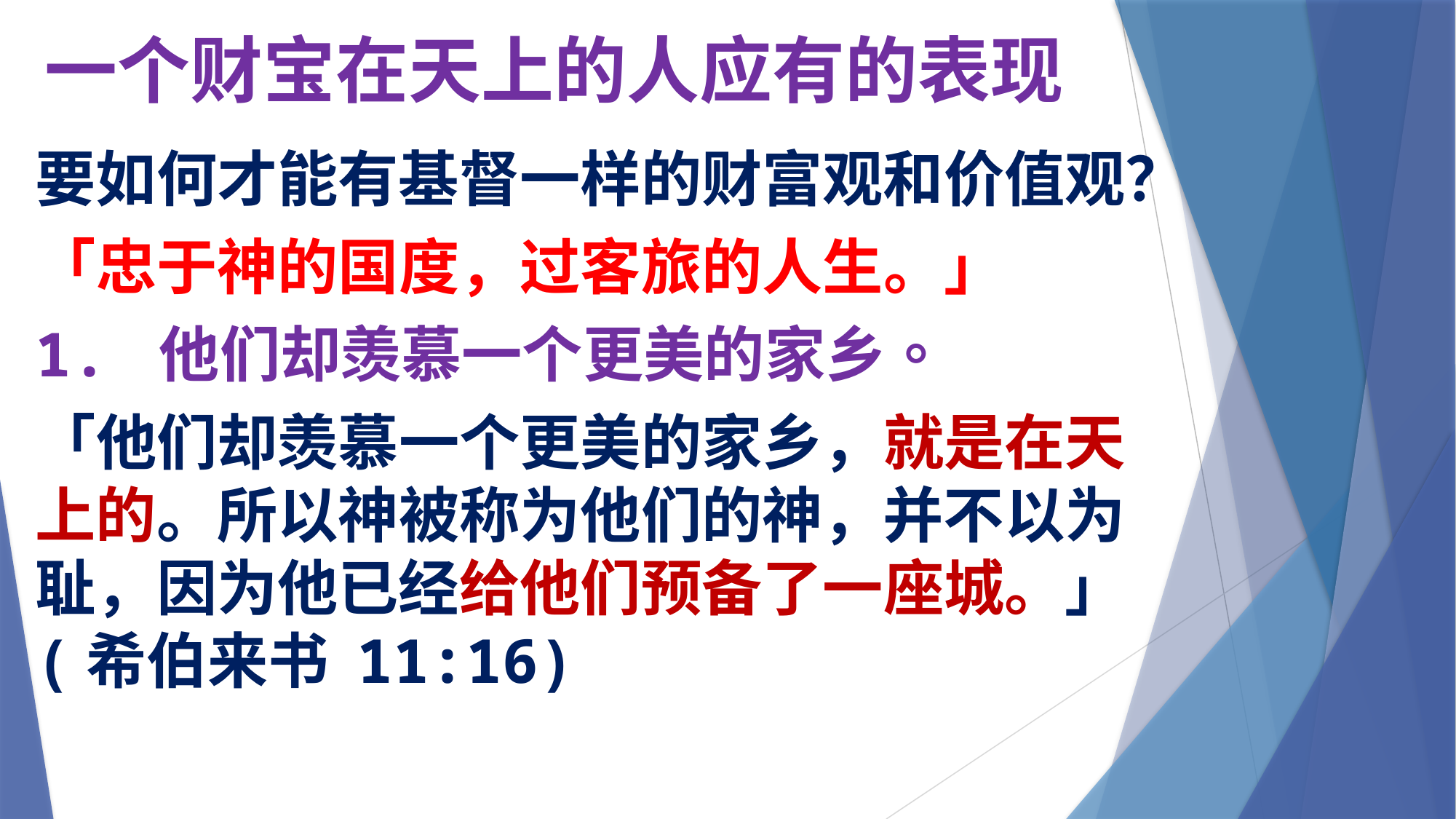

# 一个财宝在天上的人应有的表现
要如何才能有基督一样的财富观和价值观？
「忠于神的国度，过客旅的人生。」
1. 他们却羡慕一个更美的家乡。
「他们却羡慕一个更美的家乡，就是在天上的。所以神被称为他们的神，并不以为耻，因为他已经给他们预备了一座城。」(希伯来书 11:16)